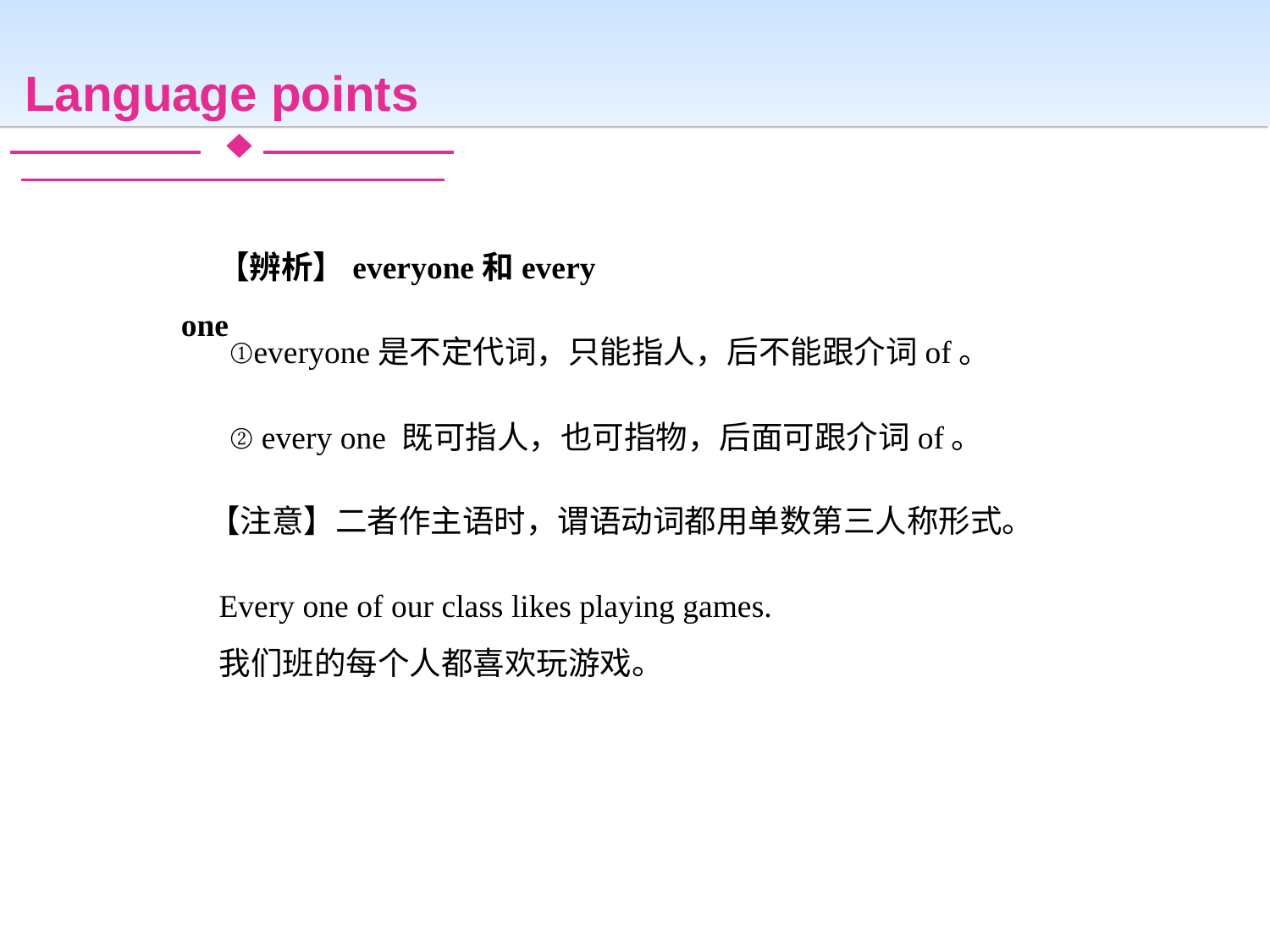

Language points

【辨析】everyone和every one
①everyone是不定代词，只能指人，后不能跟介词of。
② every one 既可指人，也可指物，后面可跟介词of。
【注意】二者作主语时，谓语动词都用单数第三人称形式。
Every one of our class likes playing games.
我们班的每个人都喜欢玩游戏。